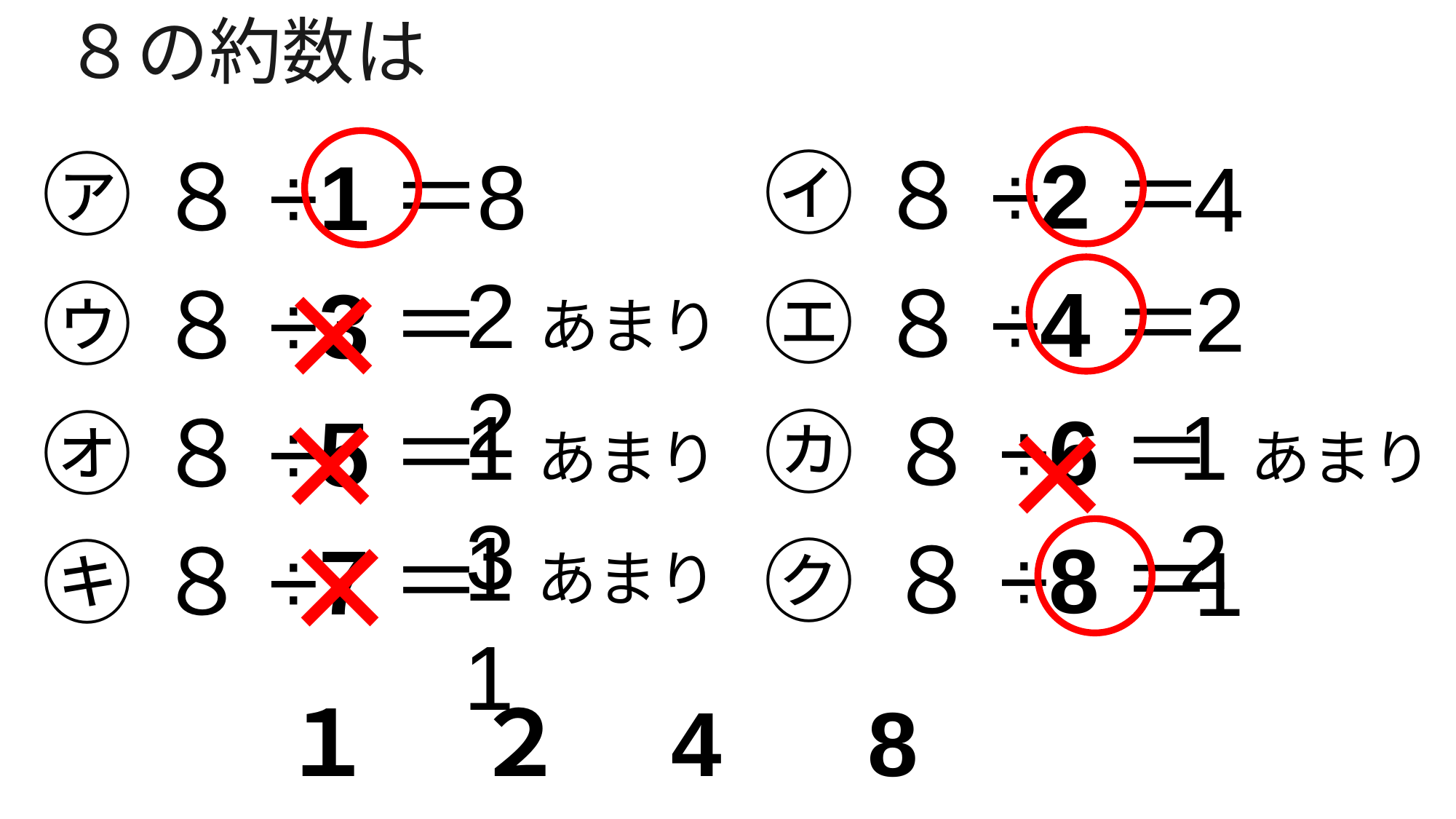

８の約数は

㋑
㋐
８÷2＝
8
８÷1＝
4
×
2あまり2
2

㋓
８÷4＝
㋒
８÷3＝
×
×
1あまり3
1あまり2
８÷6＝
㋕
８÷5＝
㋔
×
1あまり1
８÷8＝
８÷7＝
㋗

㋖
1
4
8
２
１